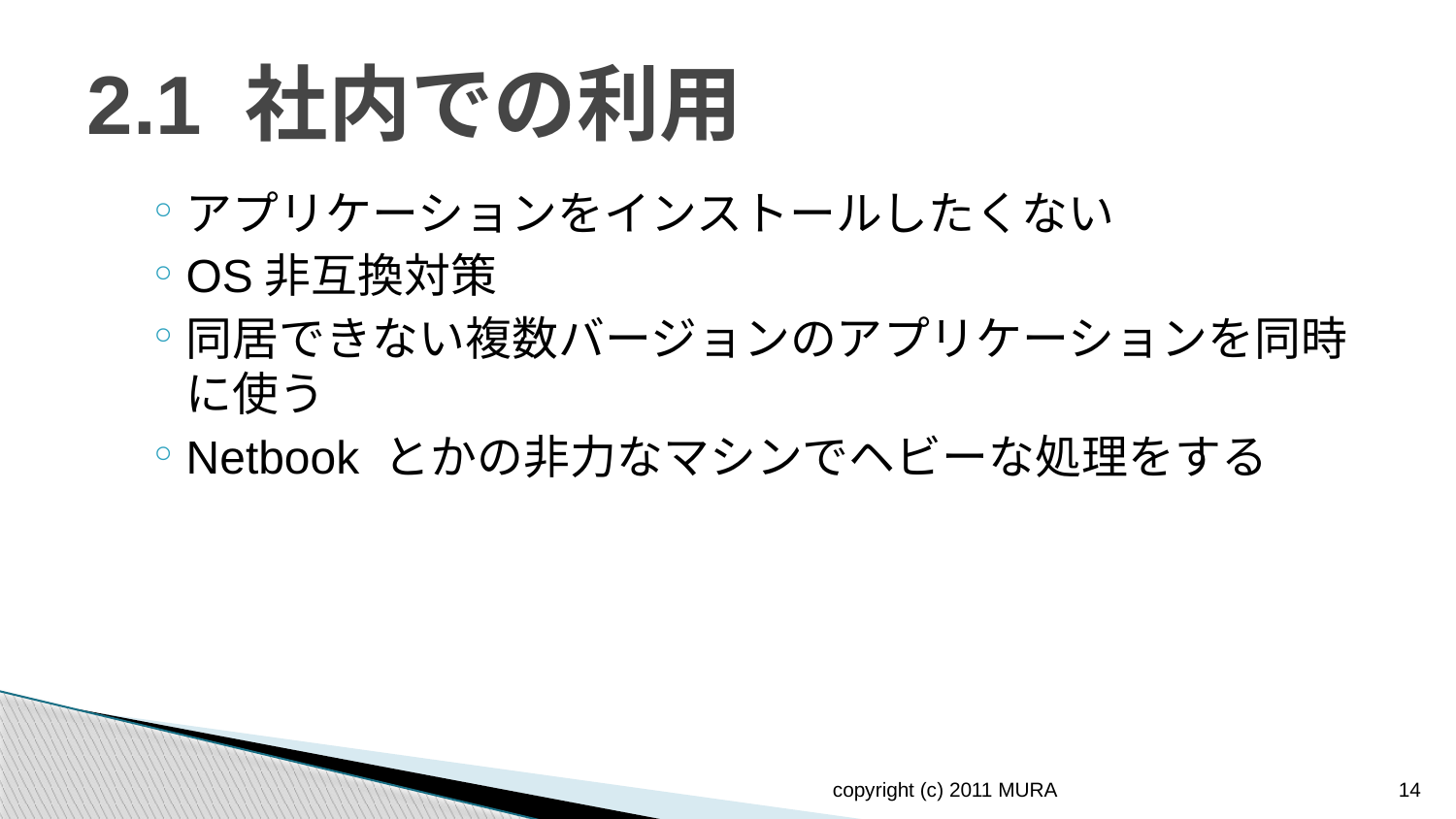

# 2.1 社内での利用
アプリケーションをインストールしたくない
OS非互換対策
同居できない複数バージョンのアプリケーションを同時に使う
Netbook とかの非力なマシンでヘビーな処理をする
copyright (c) 2011 MURA
14